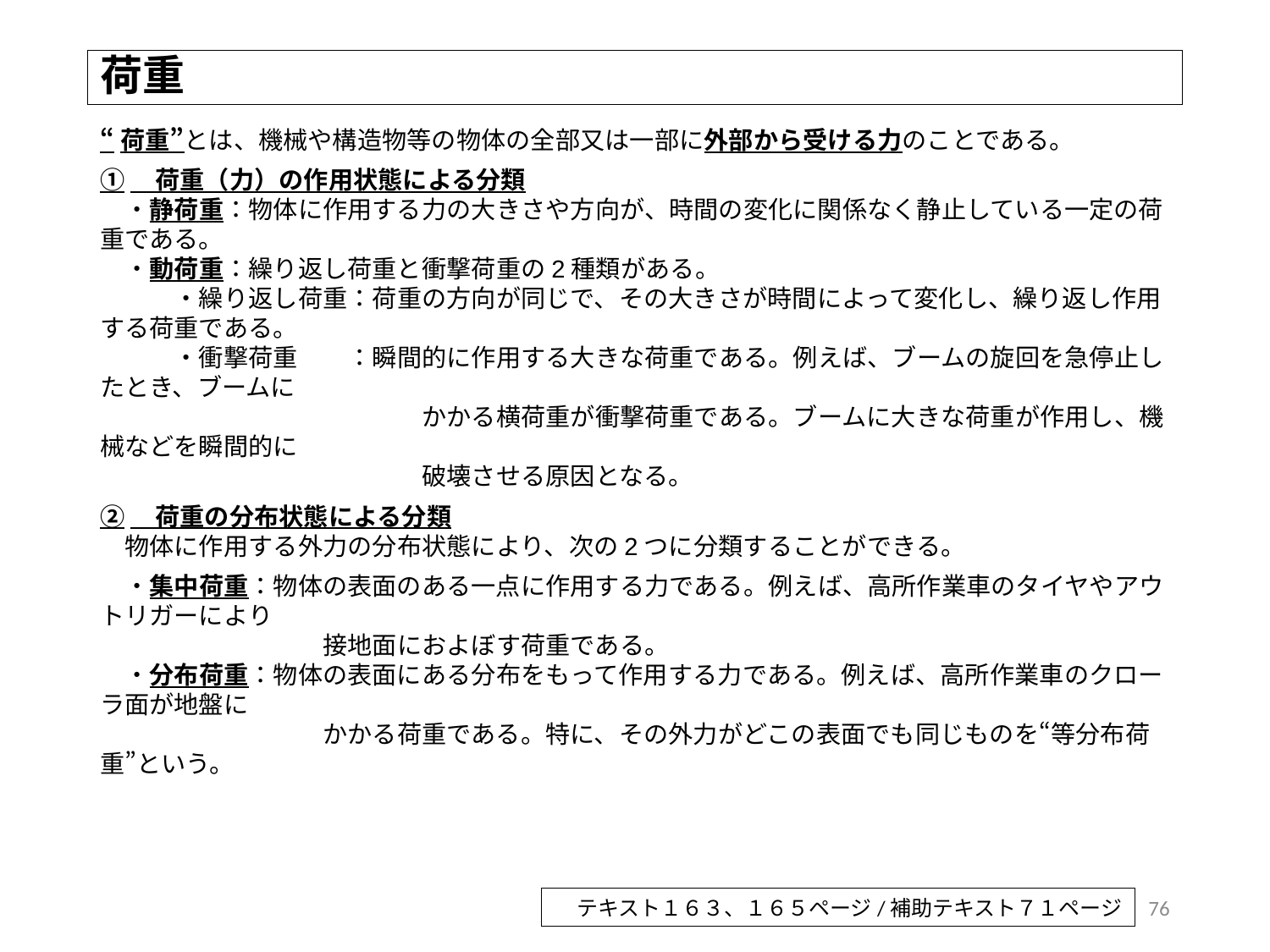

# 荷重
“荷重”とは、機械や構造物等の物体の全部又は一部に外部から受ける力のことである。
①　荷重（力）の作用状態による分類
　・静荷重：物体に作用する力の大きさや方向が、時間の変化に関係なく静止している一定の荷重である。
　・動荷重：繰り返し荷重と衝撃荷重の2種類がある。
　　　・繰り返し荷重：荷重の方向が同じで、その大きさが時間によって変化し、繰り返し作用する荷重である。
　　　・衝撃荷重　　：瞬間的に作用する大きな荷重である。例えば、ブームの旋回を急停止したとき、ブームに
　　　　　　　　　　　　　かかる横荷重が衝撃荷重である。ブームに大きな荷重が作用し、機械などを瞬間的に
　　　　　　　　　　　　　破壊させる原因となる。
②　荷重の分布状態による分類
　物体に作用する外力の分布状態により、次の2つに分類することができる。
　・集中荷重：物体の表面のある一点に作用する力である。例えば、高所作業車のタイヤやアウトリガーにより
　　　　　　　　　接地面におよぼす荷重である。
　・分布荷重：物体の表面にある分布をもって作用する力である。例えば、高所作業車のクローラ面が地盤に
　　　　　　　　　かかる荷重である。特に、その外力がどこの表面でも同じものを“等分布荷重”という。

76
テキスト１６３、１６５ページ/補助テキスト７１ページ